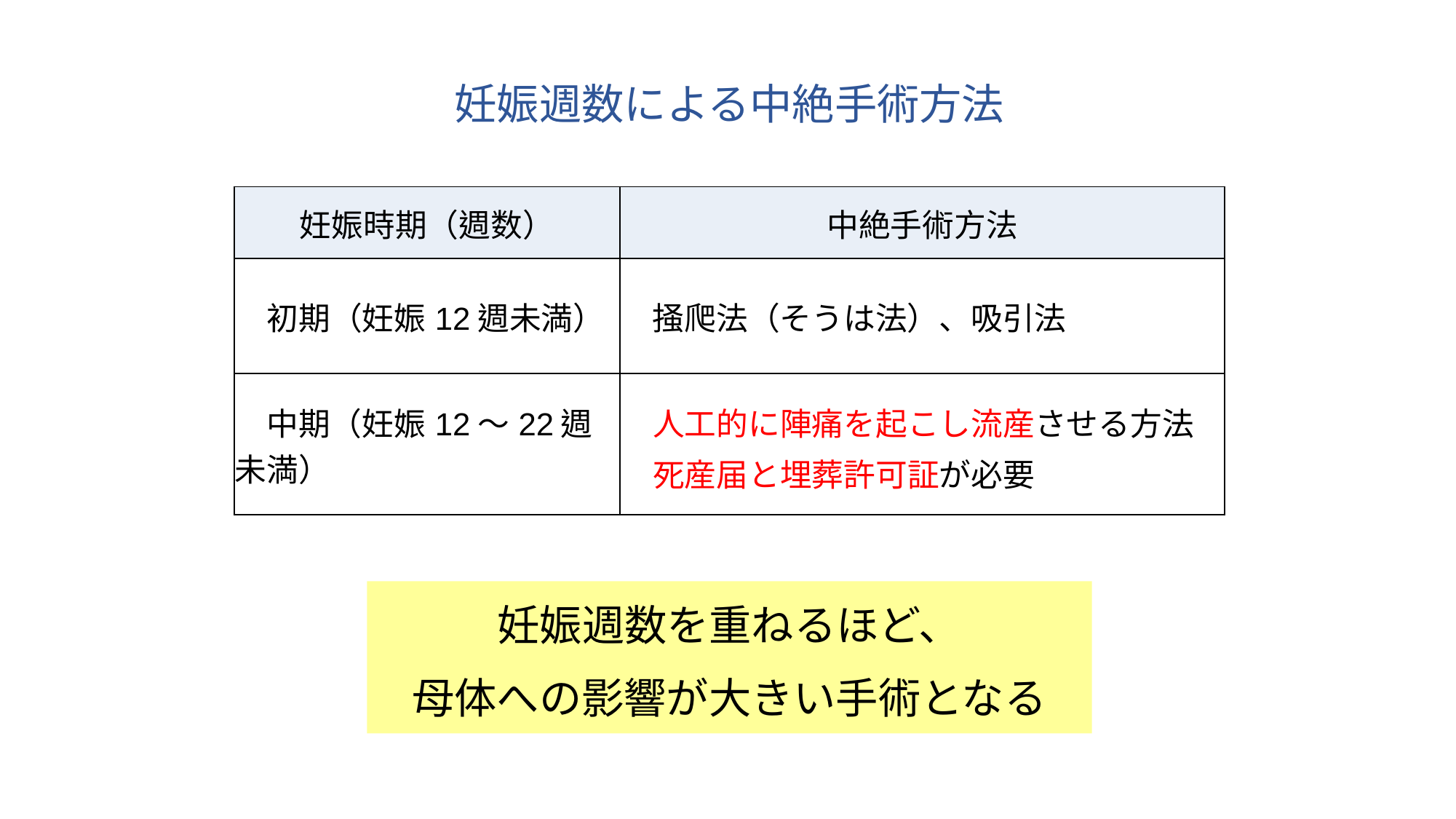

# 妊娠週数による中絶手術方法
|  |  |
| --- | --- |
| 妊娠時期（週数） | 中絶手術方法 |
| 初期（妊娠12週未満） | 掻爬法（そうは法）、吸引法 |
| 中期（妊娠12～22週未満） | 人工的に陣痛を起こし流産させる方法 　死産届と埋葬許可証が必要 |
妊娠週数を重ねるほど、
母体への影響が大きい手術となる